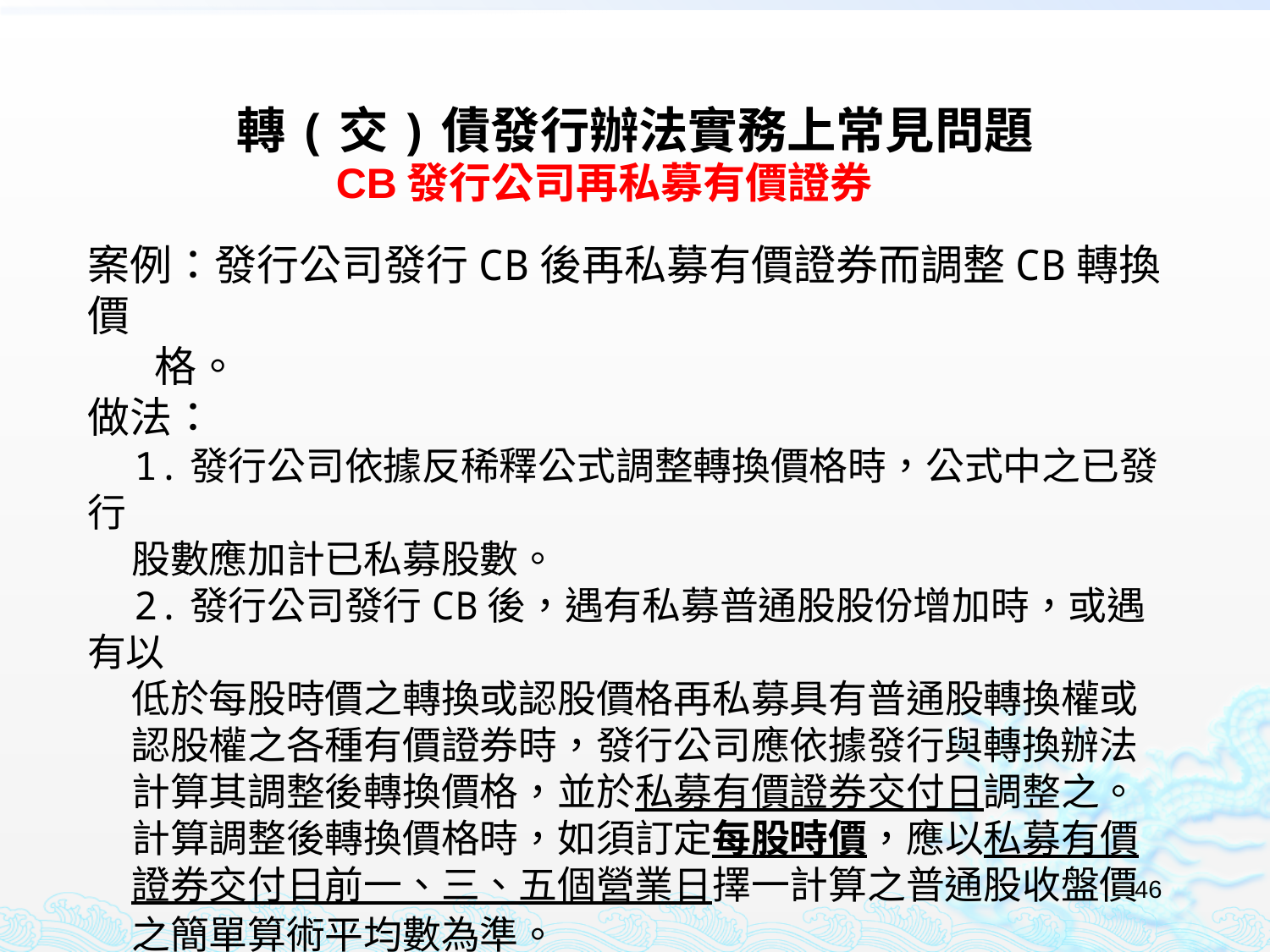

轉(交)債發行辦法實務上常見問題
          CB發行公司再私募有價證券
案例：發行公司發行CB後再私募有價證券而調整CB轉換價
      格。
做法：
  1.發行公司依據反稀釋公式調整轉換價格時，公式中之已發行
    股數應加計已私募股數。
  2.發行公司發行CB後，遇有私募普通股股份增加時，或遇有以
    低於每股時價之轉換或認股價格再私募具有普通股轉換權或
    認股權之各種有價證券時，發行公司應依據發行與轉換辦法
    計算其調整後轉換價格，並於私募有價證券交付日調整之。
    計算調整後轉換價格時，如須訂定每股時價，應以私募有價
    證券交付日前一、三、五個營業日擇一計算之普通股收盤價
    之簡單算術平均數為準。
46